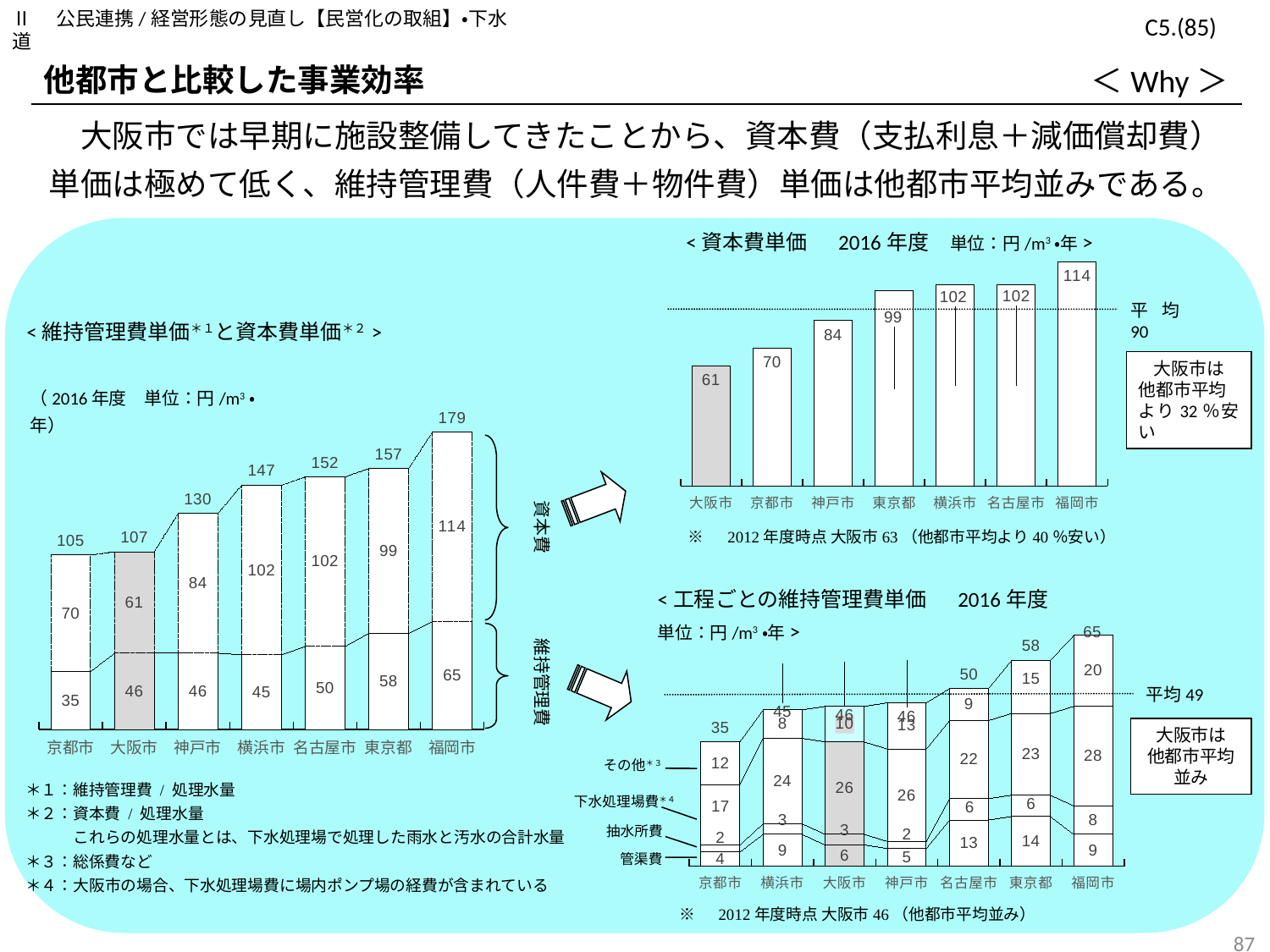

Ⅱ　公民連携/経営形態の見直し【民営化の取組】・下水道
C5.(85)
他都市と比較した事業効率
＜Why＞
　大阪市では早期に施設整備してきたことから、資本費（支払利息＋減価償却費）単価は極めて低く、維持管理費（人件費＋物件費）単価は他都市平均並みである。
<資本費単価　 2016年度　単位：円/m3・年>

### Chart

| Category |  |
|---|---|
| 大阪市 | 61.0 |
| 京都市 | 70.0 |
| 神戸市 | 84.0 |
| 東京都 | 99.0 |
| 横浜市 | 102.0 |
| 名古屋市 | 102.0 |
| 福岡市 | 114.0 |
平均90
<維持管理費単価＊１と資本費単価＊２>

大阪市は
他都市平均
より32％安い
（2016年度　単位：円/m3・年）

### Chart

| Category |  |  |  |
|---|---|---|---|
| 京都市 | 35.0 | 70.0 | 105.0 |
| 大阪市 | 46.0 | 61.0 | 107.0 |
| 神戸市 | 46.0 | 84.0 | 130.0 |
| 横浜市 | 45.0 | 102.0 | 147.0 |
| 名古屋市 | 50.0 | 102.0 | 152.0 |
| 東京都 | 58.0 | 99.0 | 157.0 |
| 福岡市 | 65.0 | 114.0 | 179.0 |

資本費
※　2012年度時点 大阪市63（他都市平均より40％安い）
<工程ごとの維持管理費単価　 2016年度　単位：円/m3・年>

### Chart

| Category |  |  |  |  |  |
|---|---|---|---|---|---|
| 京都市 | 4.0 | 2.0 | 17.0 | 12.0 | 35.0 |
| 横浜市 | 9.0 | 3.0 | 24.0 | 8.0 | 45.0 |
| 大阪市 | 6.0 | 3.0 | 26.0 | 10.0 | 46.0 |
| 神戸市 | 5.0 | 2.0 | 26.0 | 13.0 | 46.0 |
| 名古屋市 | 13.0 | 6.0 | 22.0 | 9.0 | 50.0 |
| 東京都 | 14.0 | 6.0 | 23.0 | 15.0 | 58.0 |
| 福岡市 | 9.0 | 8.0 | 28.0 | 20.0 | 65.0 |
維持管理費

平均49

大阪市は
他都市平均並み
その他＊３

＊１：維持管理費 / 処理水量
＊２：資本費 / 処理水量
　　　これらの処理水量とは、下水処理場で処理した雨水と汚水の合計水量
＊３：総係費など
＊４：大阪市の場合、下水処理場費に場内ポンプ場の経費が含まれている
下水処理場費＊４

抽水所費

管渠費

※　2012年度時点 大阪市46（他都市平均並み）
87